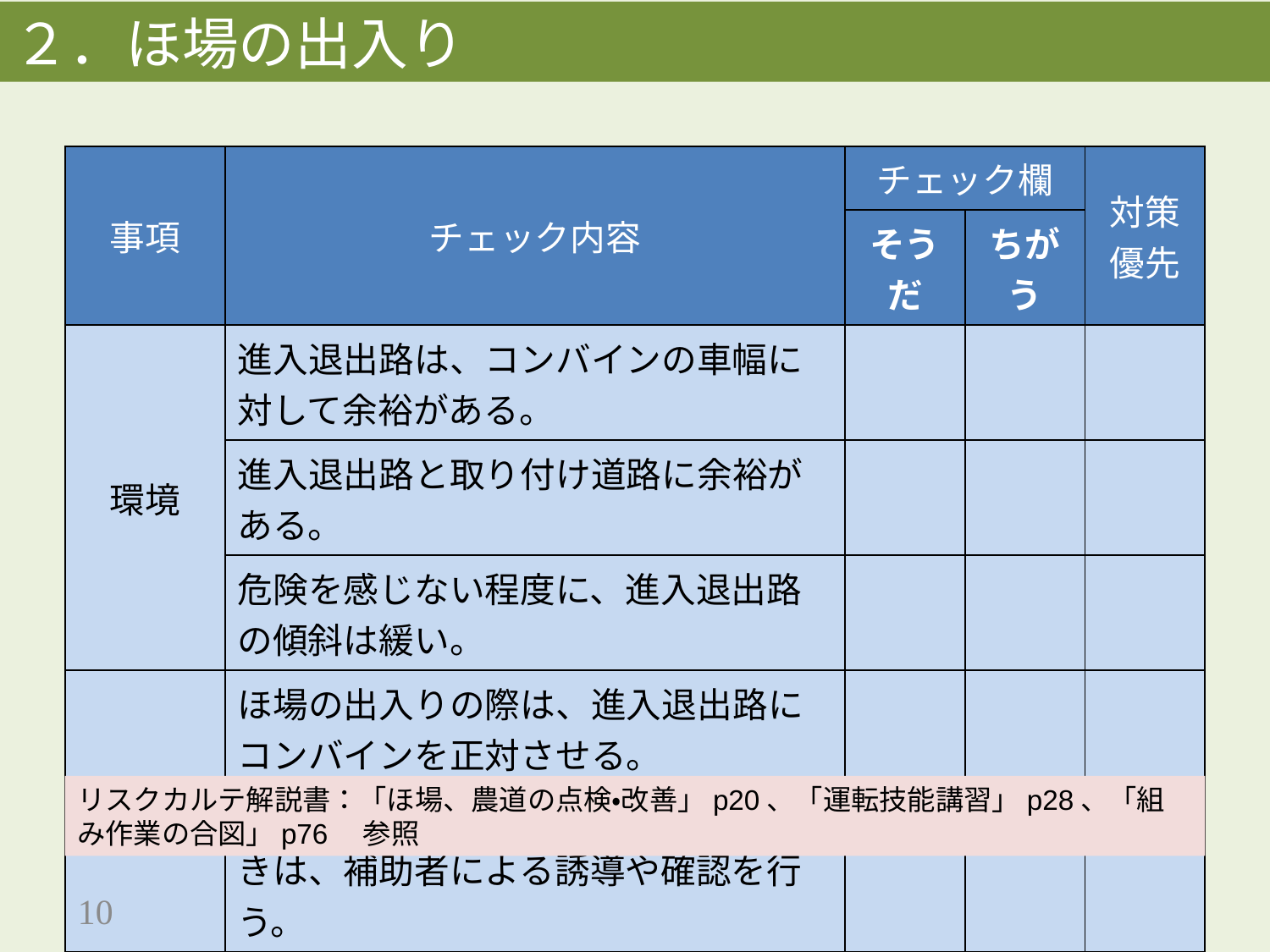

２．ほ場の出入り
| 事項 | チェック内容 | チェック欄 |  | 対策 優先 |
| --- | --- | --- | --- | --- |
|  |  | そうだ | ちがう |  |
| 環境 | 進入退出路は、コンバインの車幅に対して余裕がある。 |  |  |  |
|  | 進入退出路と取り付け道路に余裕がある。 |  |  |  |
|  | 危険を感じない程度に、進入退出路の傾斜は緩い。 |  |  |  |
| 作業者 | ほ場の出入りの際は、進入退出路にコンバインを正対させる。 |  |  |  |
|  | 進入退出路をバックで走行させるときは、補助者による誘導や確認を行う。 |  |  |  |
リスクカルテ解説書：「ほ場、農道の点検・改善」p20、「運転技能講習」p28、「組み作業の合図」p76　参照
10